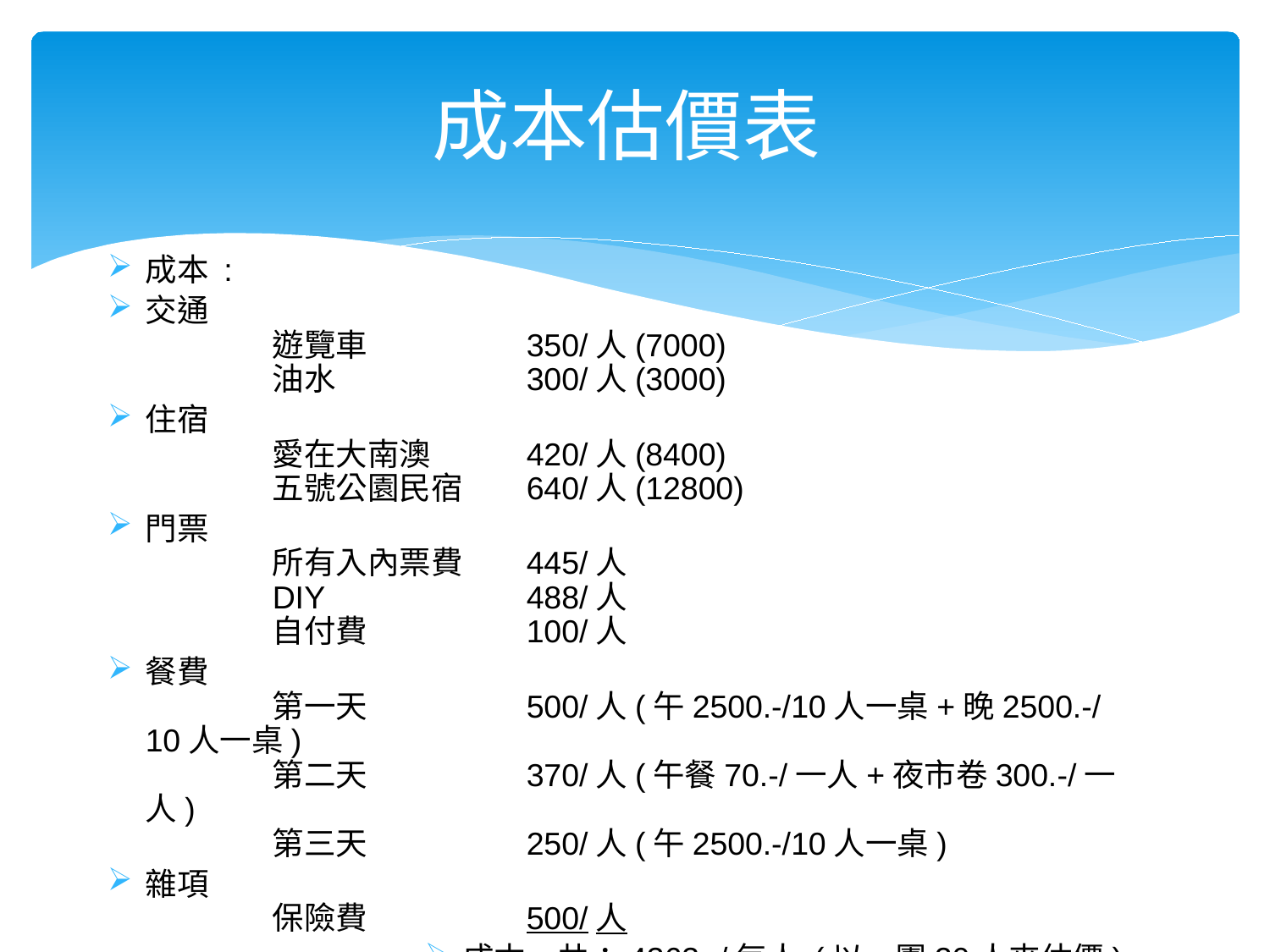

# 成本估價表
成本 :
交通
	遊覽車		350/人(7000)
	油水		300/人(3000)
住宿
	愛在大南澳 	420/人(8400)
	五號公園民宿 	640/人(12800)
門票
	所有入內票費	445/人
	DIY		488/人
	自付費		100/人
餐費
	第一天		500/人(午2500.-/10人一桌+晚2500.-/10人一桌)
	第二天		370/人(午餐70.-/一人+夜市卷300.-/一人)
	第三天		250/人(午2500.-/10人一桌)
雜項
	保險費		500/人
成本一共：4363.-/每人 (以一團20人來估價)